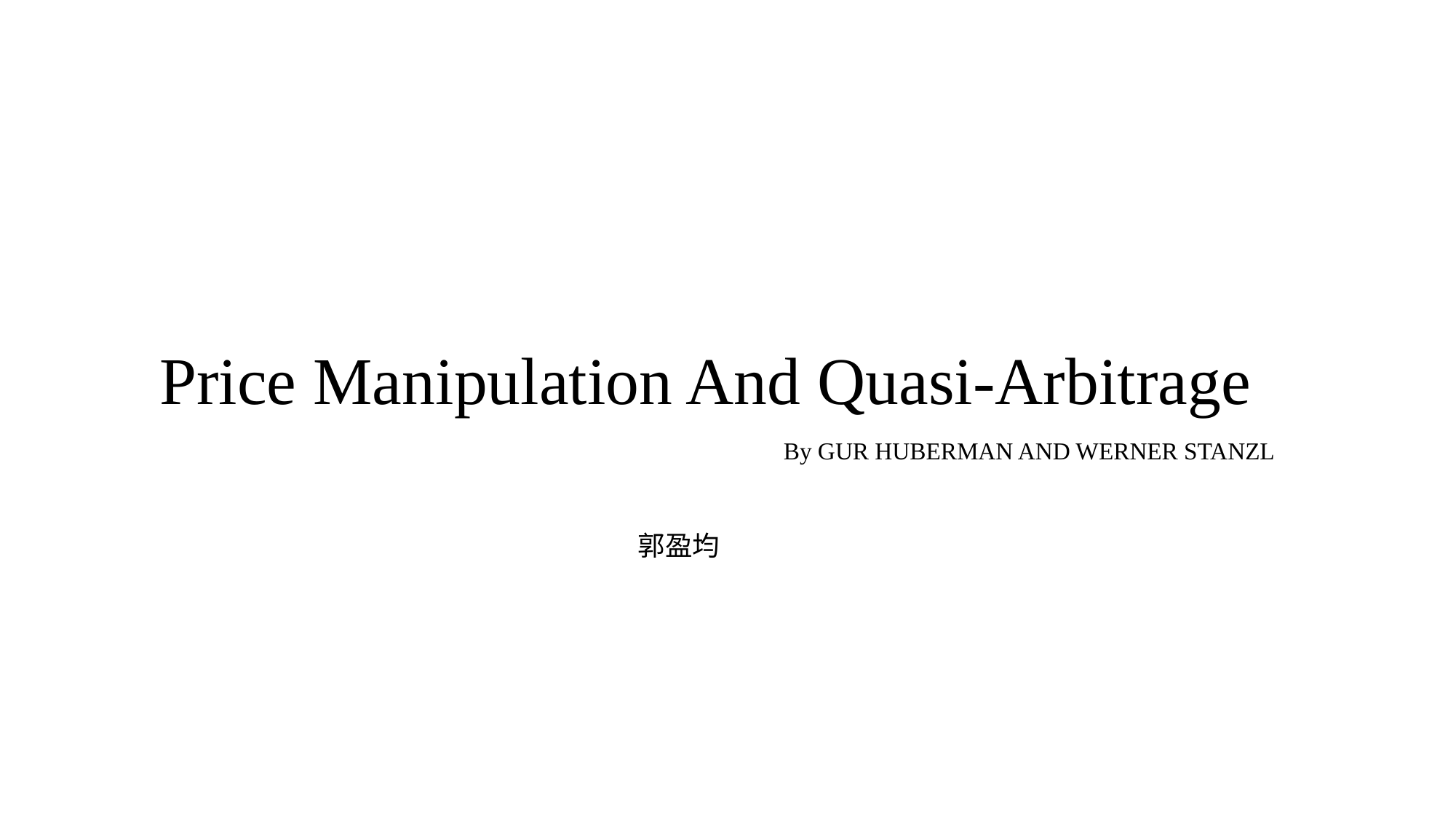

# Price Manipulation And Quasi-Arbitrage
By GUR HUBERMAN AND WERNER STANZL
郭盈均